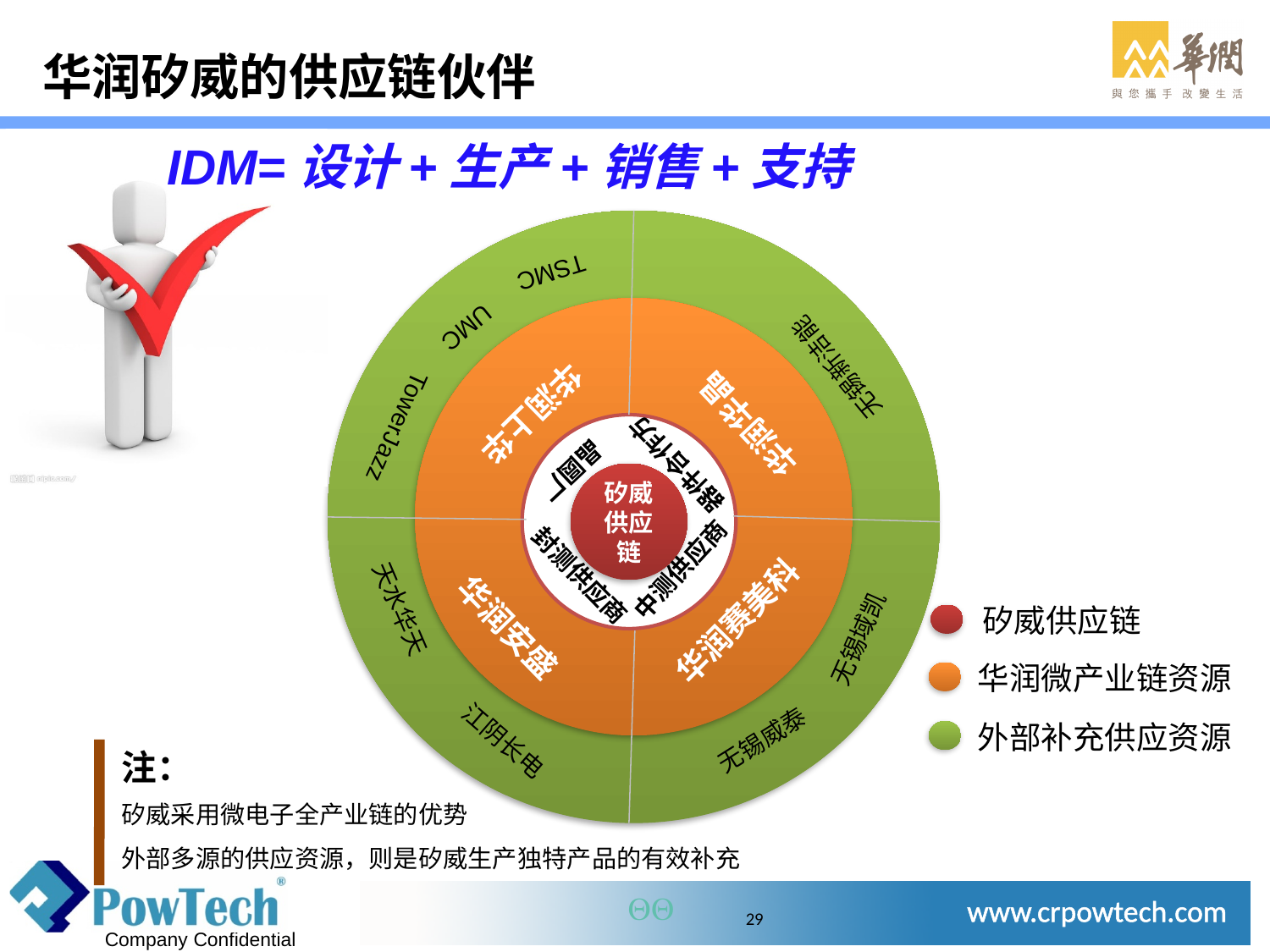

华润矽威的供应链伙伴

IDM=设计+生产+销售+支持

矽威供应链
TSMC
UMC
无锡新洁能
器件合作方
晶圆厂
中测供应商
封测供应商
华润上华
华润华晶
TowerJazz
天水华天
华润赛美科
华润安盛
无锡域凯
无锡威泰
江阴长电
矽威供应链

华润微产业链资源

外部补充供应资源

注：
矽威采用微电子全产业链的优势
外部多源的供应资源，则是矽威生产独特产品的有效补充
29